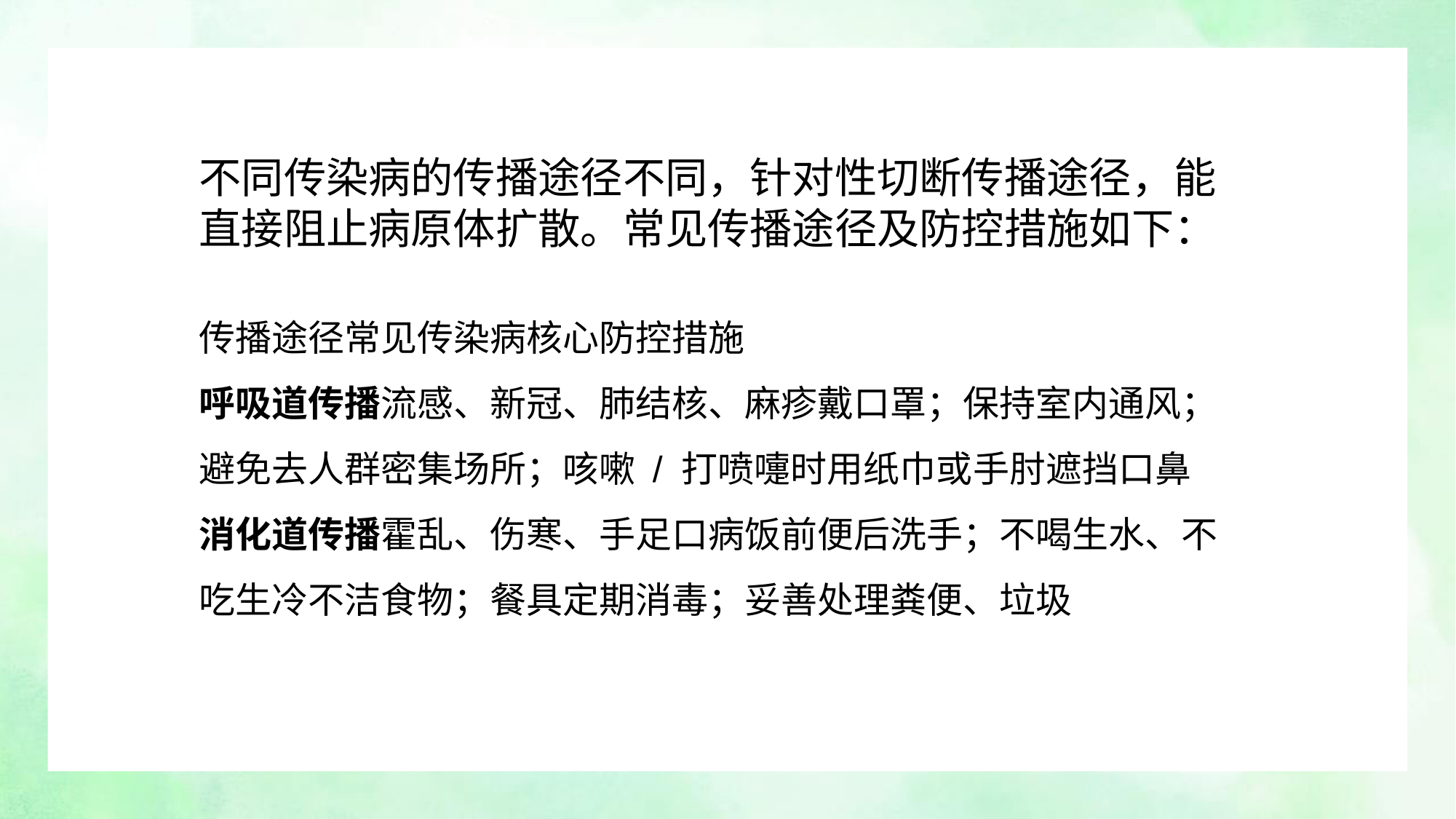

不同传染病的传播途径不同，针对性切断传播途径，能直接阻止病原体扩散。常见传播途径及防控措施如下：
传播途径常见传染病核心防控措施
呼吸道传播流感、新冠、肺结核、麻疹戴口罩；保持室内通风；避免去人群密集场所；咳嗽 / 打喷嚏时用纸巾或手肘遮挡口鼻
消化道传播霍乱、伤寒、手足口病饭前便后洗手；不喝生水、不吃生冷不洁食物；餐具定期消毒；妥善处理粪便、垃圾